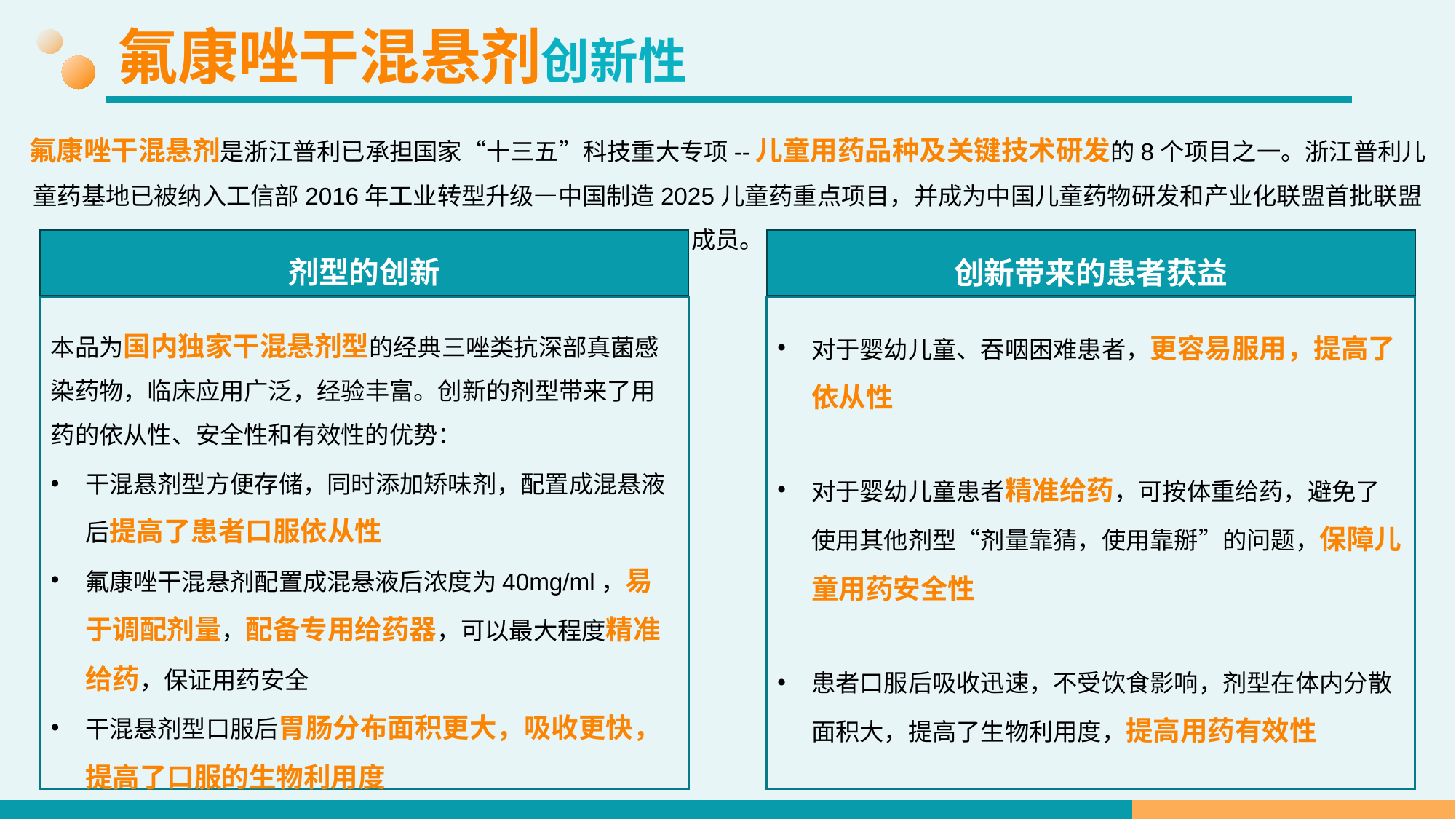

氟康唑干混悬剂创新性
氟康唑干混悬剂是浙江普利已承担国家“十三五”科技重大专项--儿童用药品种及关键技术研发的8个项目之一。浙江普利儿童药基地已被纳入工信部2016年工业转型升级—中国制造2025儿童药重点项目，并成为中国儿童药物研发和产业化联盟首批联盟成员。
剂型的创新

本品为国内独家干混悬剂型的经典三唑类抗深部真菌感染药物，临床应用广泛，经验丰富。创新的剂型带来了用药的依从性、安全性和有效性的优势：
干混悬剂型方便存储，同时添加矫味剂，配置成混悬液后提高了患者口服依从性
氟康唑干混悬剂配置成混悬液后浓度为40mg/ml，易于调配剂量，配备专用给药器，可以最大程度精准给药，保证用药安全
干混悬剂型口服后胃肠分布面积更大，吸收更快，提高了口服的生物利用度
创新带来的患者获益

对于婴幼儿童、吞咽困难患者，更容易服用，提高了依从性

对于婴幼儿童患者精准给药，可按体重给药，避免了使用其他剂型“剂量靠猜，使用靠掰”的问题，保障儿童用药安全性

患者口服后吸收迅速，不受饮食影响，剂型在体内分散面积大，提高了生物利用度，提高用药有效性